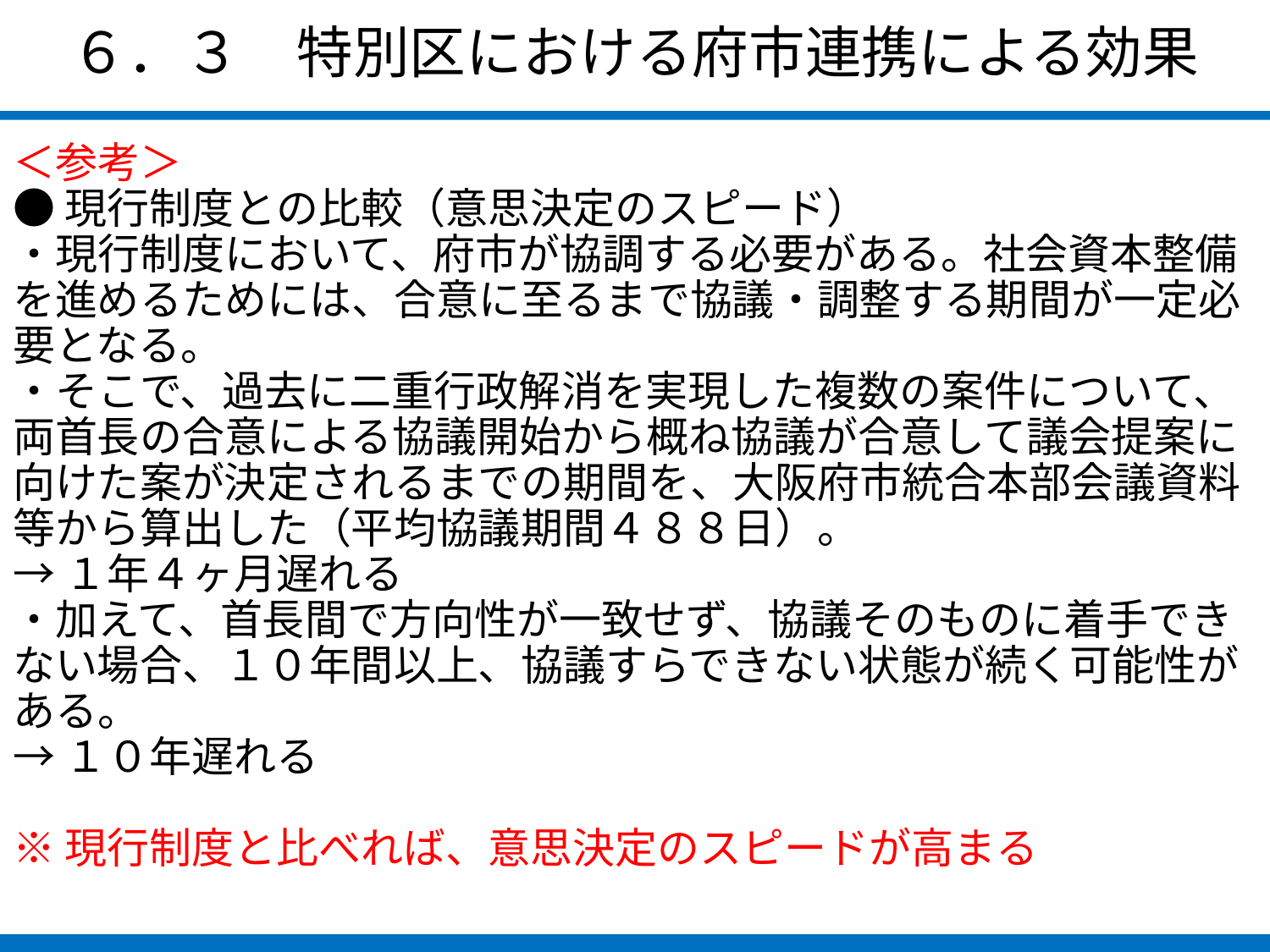

６．３　特別区における府市連携による効果

＜参考＞
●現行制度との比較（意思決定のスピード）
・現行制度において、府市が協調する必要がある。社会資本整備を進めるためには、合意に至るまで協議・調整する期間が一定必要となる。
・そこで、過去に二重行政解消を実現した複数の案件について、両首長の合意による協議開始から概ね協議が合意して議会提案に向けた案が決定されるまでの期間を、大阪府市統合本部会議資料等から算出した（平均協議期間４８８日）。
→１年４ヶ月遅れる
・加えて、首長間で方向性が一致せず、協議そのものに着手できない場合、１０年間以上、協議すらできない状態が続く可能性がある。
→１０年遅れる

※現行制度と比べれば、意思決定のスピードが高まる